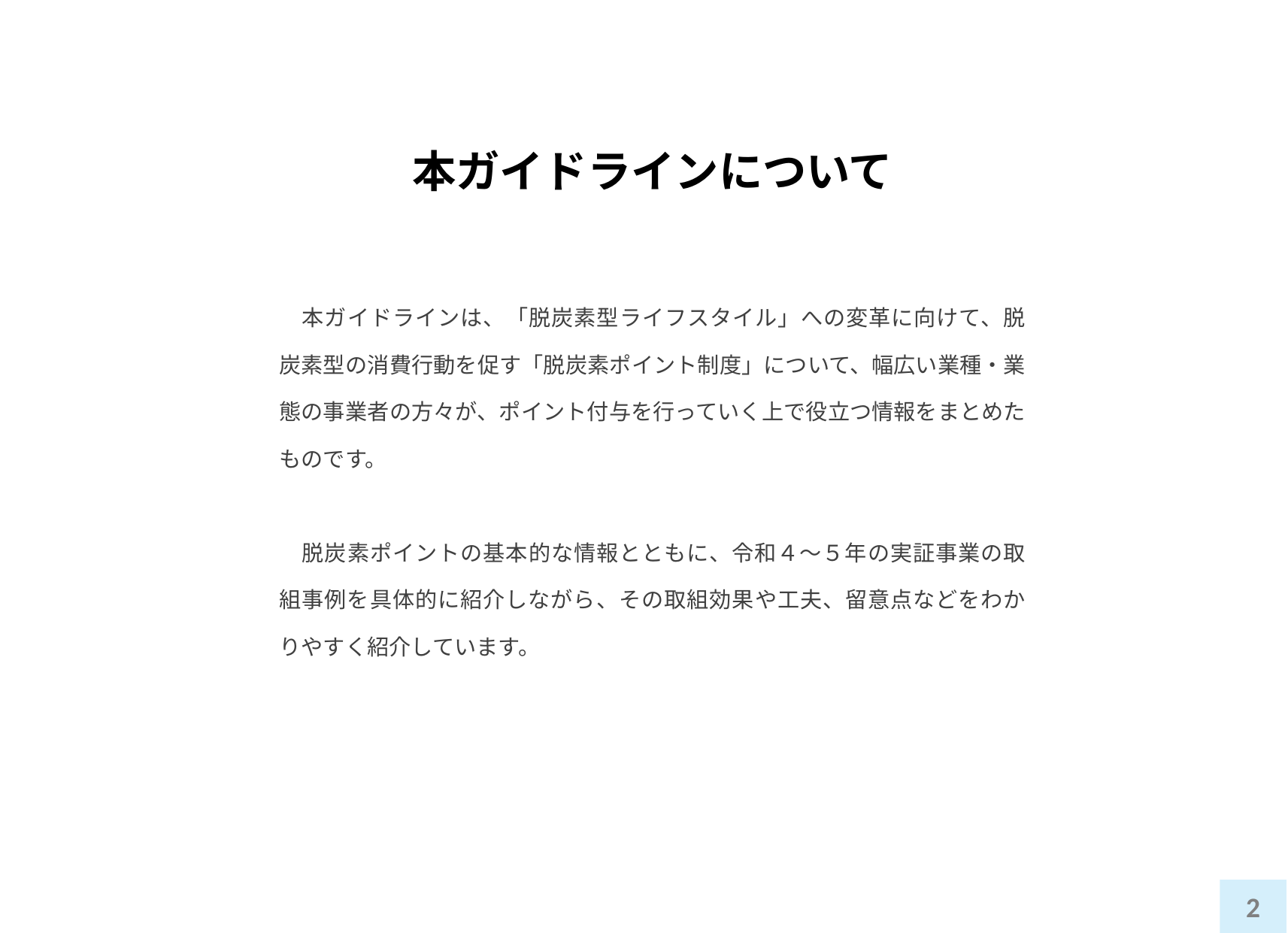

本ガイドラインについて
　本ガイドラインは、「脱炭素型ライフスタイル」への変革に向けて、脱炭素型の消費行動を促す「脱炭素ポイント制度」について、幅広い業種・業態の事業者の方々が、ポイント付与を行っていく上で役立つ情報をまとめたものです。

　脱炭素ポイントの基本的な情報とともに、令和４～５年の実証事業の取組事例を具体的に紹介しながら、その取組効果や工夫、留意点などをわかりやすく紹介しています。
2